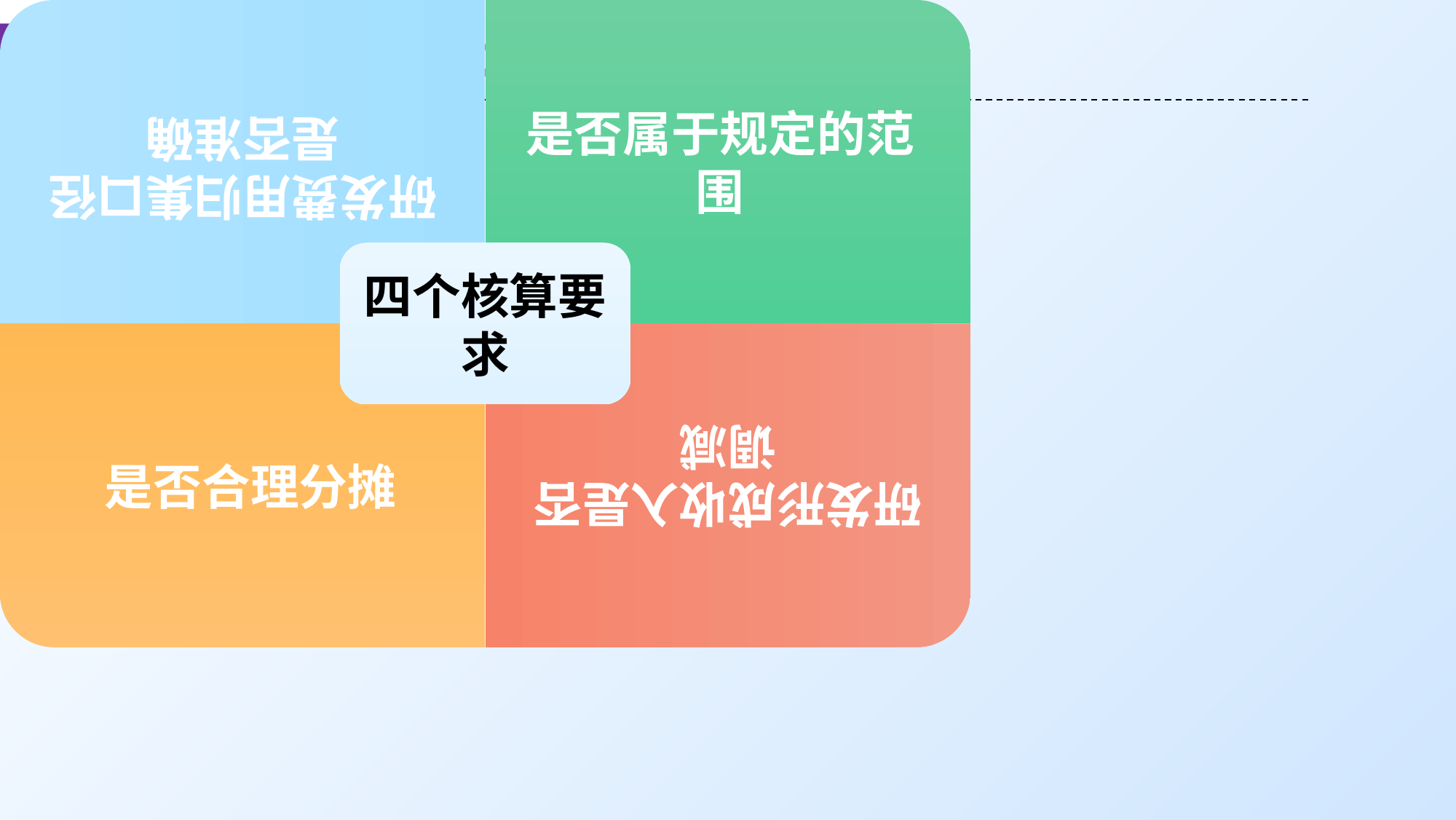

二、激励企业加大研发投入

研发费用归集口径是否准确
是否属于规定的范围
是否合理分摊
研发形成收入是否调减
四个核算要求